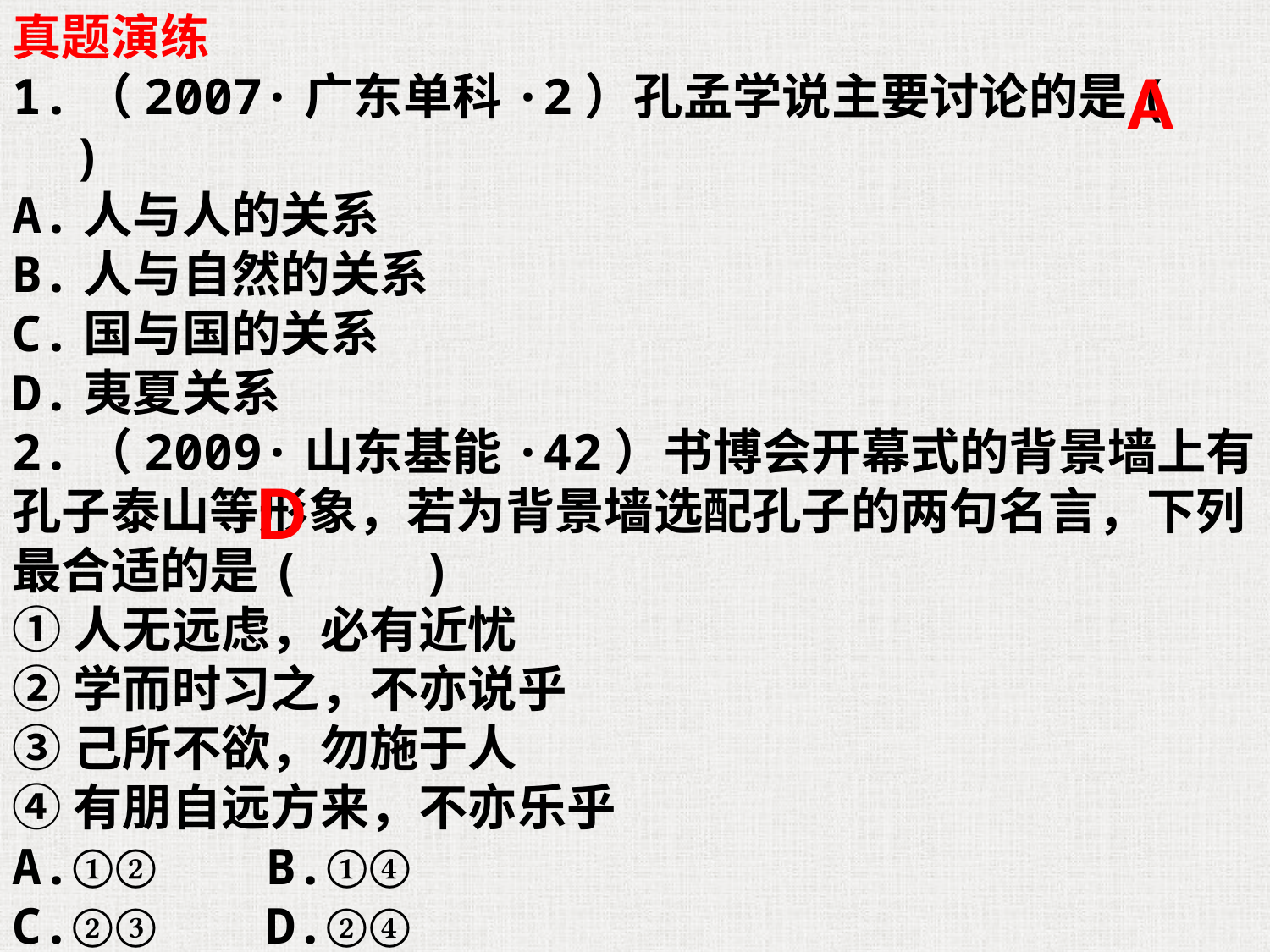

真题演练
1.（2007·广东单科·2）孔孟学说主要讨论的是(　　)
A.人与人的关系
B.人与自然的关系
C.国与国的关系
D.夷夏关系
2.（2009·山东基能·42）书博会开幕式的背景墙上有孔子泰山等形象，若为背景墙选配孔子的两句名言，下列最合适的是(　　)
①人无远虑，必有近忧
②学而时习之，不亦说乎
③己所不欲，勿施于人
④有朋自远方来，不亦乐乎
A.①②  	B.①④
C.②③ 	D.②④

A
D